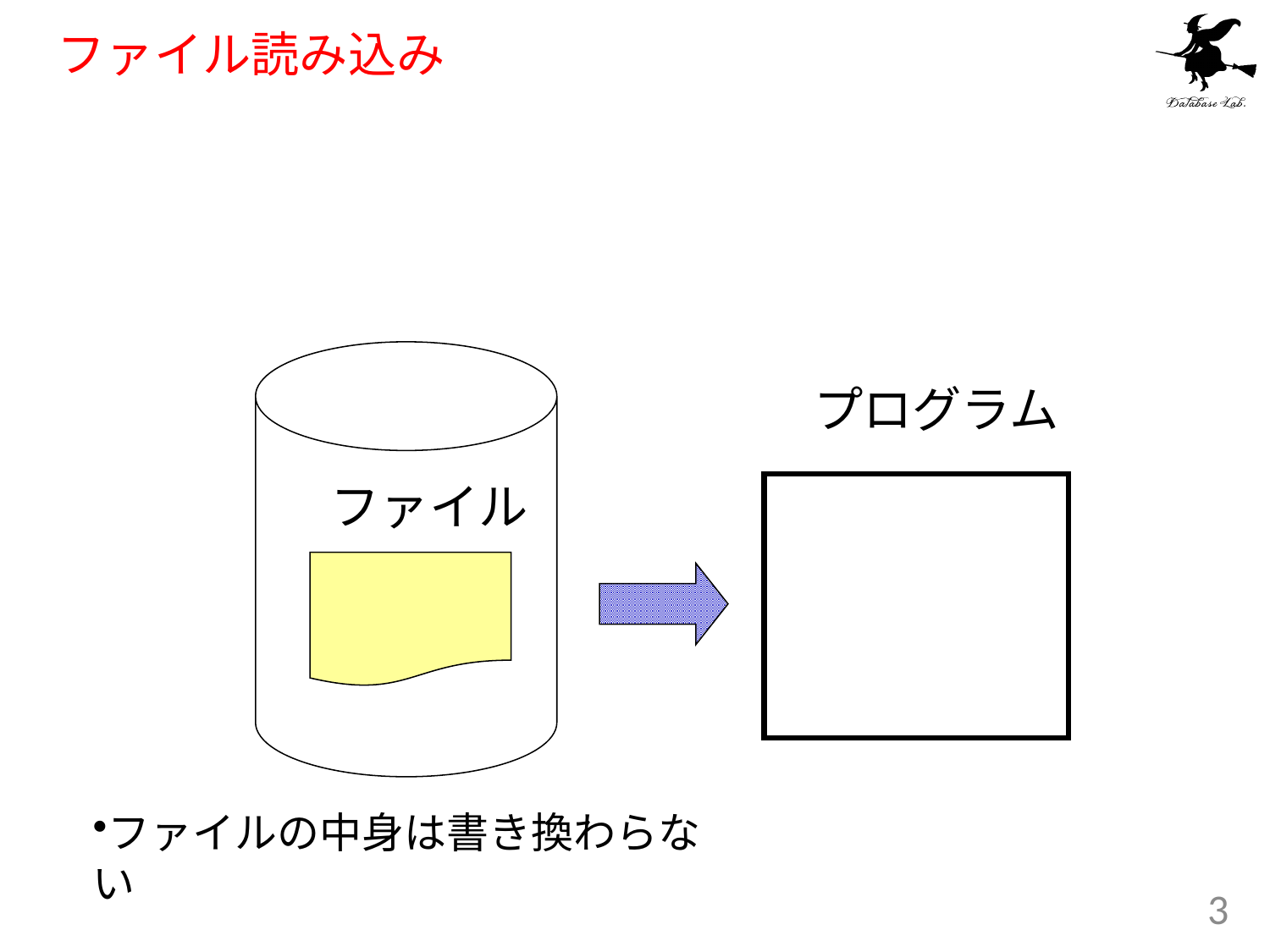

# ファイル読み込み

プログラム
ファイル

ファイルの中身は書き換わらない
3